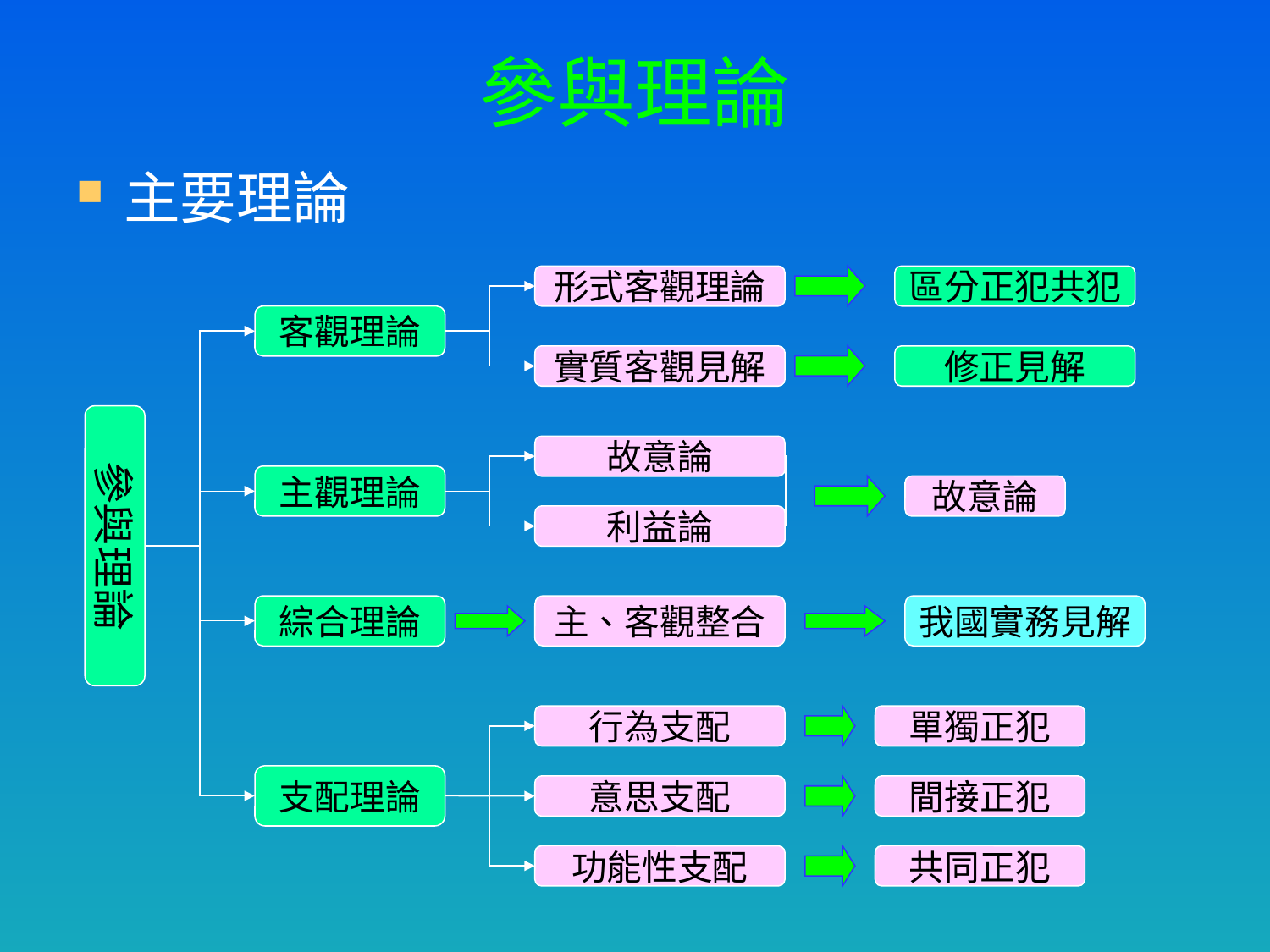

# 參與理論
主要理論
形式客觀理論

區分正犯共犯
客觀理論
實質客觀見解

修正見解
參與理論
故意論
主觀理論

故意論
利益論
綜合理論
主、客觀整合
我國實務見解

行為支配

單獨正犯
支配理論
意思支配

間接正犯
功能性支配

共同正犯